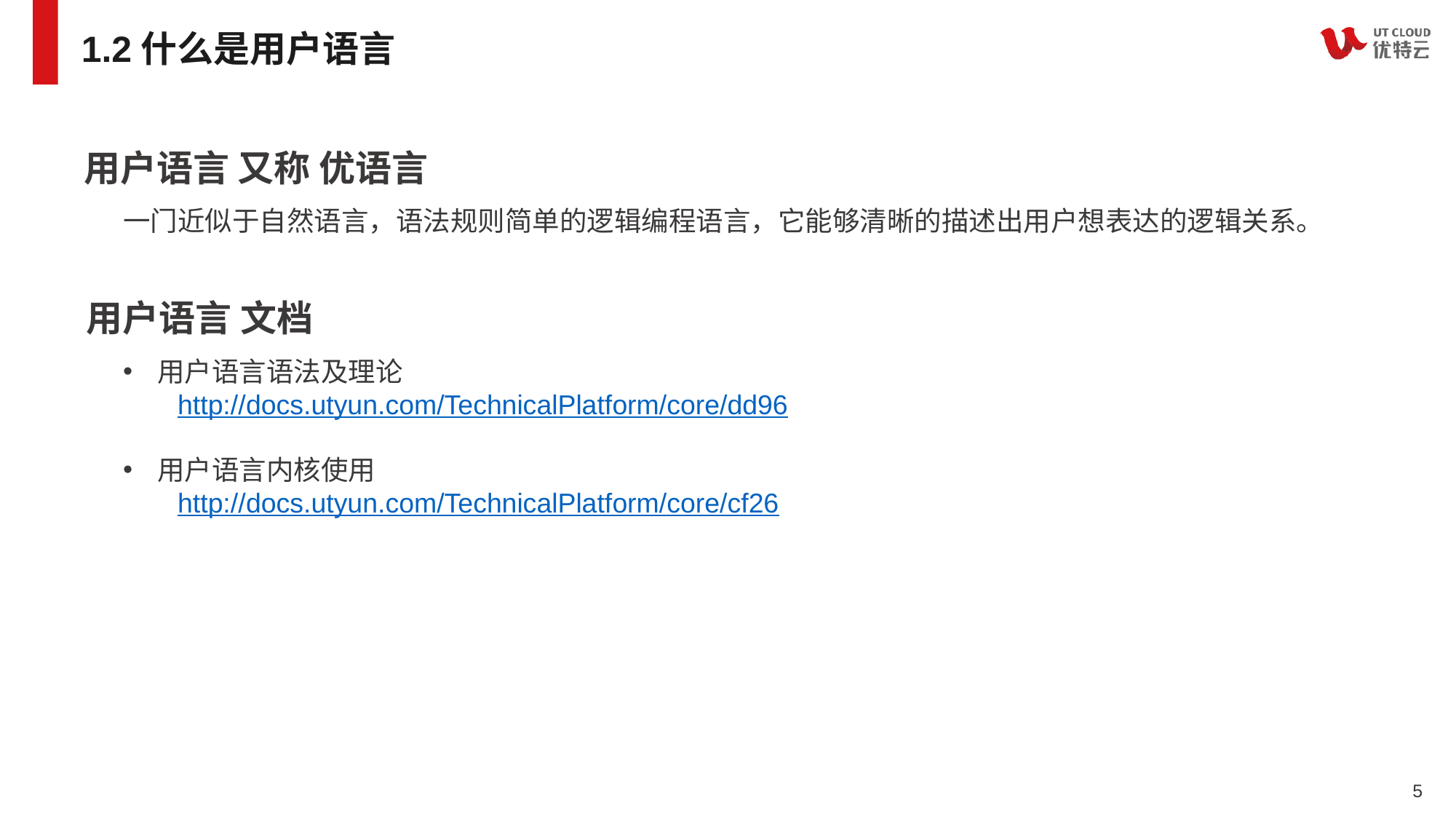

# 1.2什么是用户语言
用户语言 又称 优语言
   一门近似于自然语言，语法规则简单的逻辑编程语言，它能够清晰的描述出用户想表达的逻辑关系。
用户语言 文档

用户语言语法及理论
http://docs.utyun.com/TechnicalPlatform/core/dd96

用户语言内核使用
http://docs.utyun.com/TechnicalPlatform/core/cf26

5